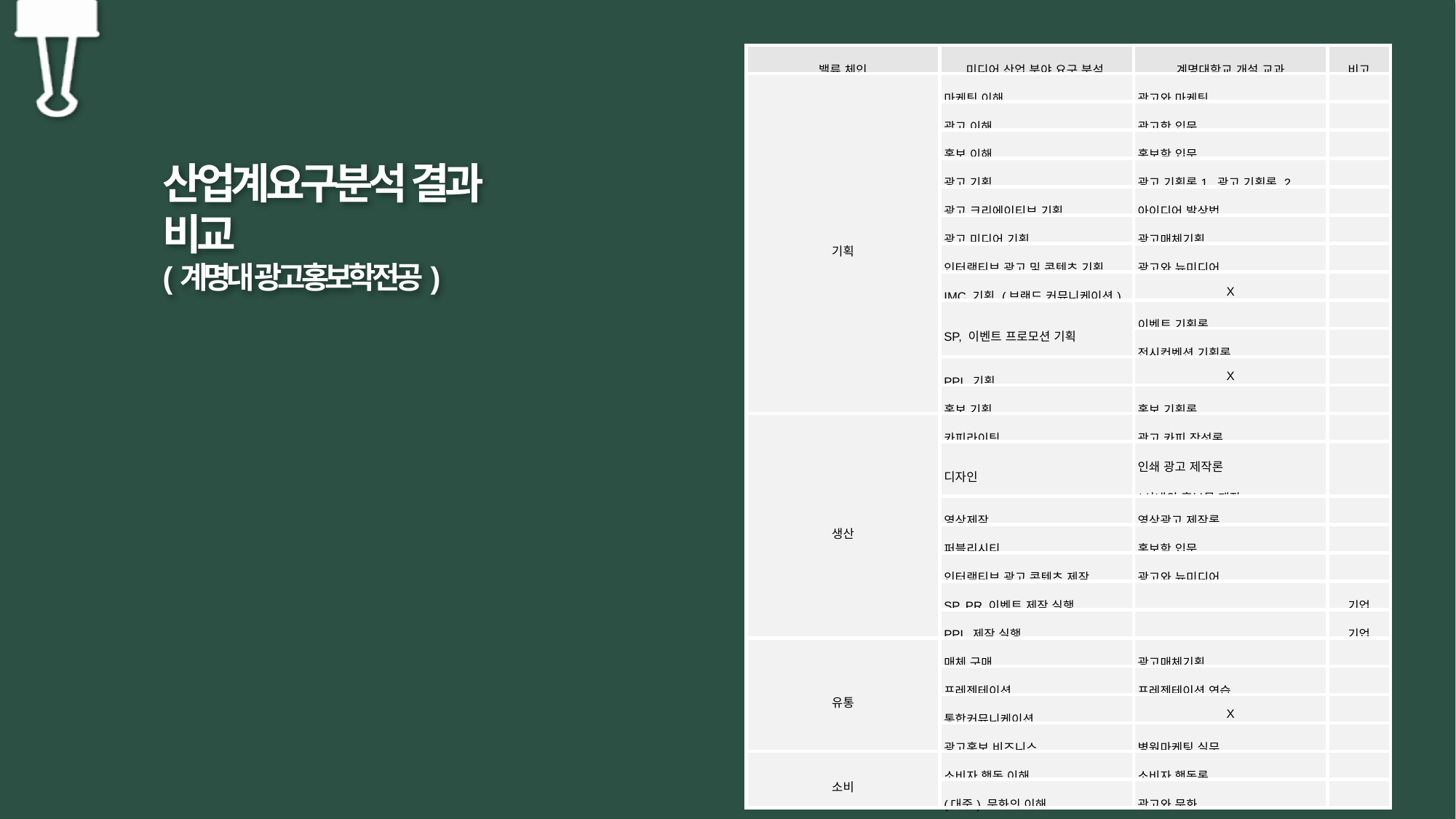

| 밸류 체인 | 미디어 산업 분야 요구 분석 | 계명대학교 개설 교과 | 비고 |
| --- | --- | --- | --- |
| 기획 | 마케팅 이해 | 광고와 마케팅 |  |
|  | 광고 이해 | 광고학 입문 |  |
|  | 홍보 이해 | 홍보학 입문 |  |
|  | 광고 기획 | 광고 기획론1, 광고 기획론 2 |  |
|  | 광고 크리에이티브 기획 | 아이디어 발상법 |  |
|  | 광고 미디어 기획 | 광고매체기획 |  |
|  | 인터랙티브 광고 및 콘텐츠 기획 | 광고와 뉴미디어 |  |
|  | IMC 기획 (브랜드 커뮤니케이션) | X |  |
|  | SP, 이벤트 프로모션 기획 | 이벤트 기획론 |  |
|  |  | 전시컨벤션 기획론 |  |
|  | PPL 기획 | X |  |
|  | 홍보 기획 | 홍보 기획론 |  |
| 생산 | 카피라이팅 | 광고 카피 작성론 |  |
|  | 디자인 | 인쇄 광고 제작론 /사내외 홍보물 제작 |  |
|  | 영상제작 | 영상광고 제작론 |  |
|  | 퍼블리시티 | 홍보학 입문 |  |
|  | 인터랙티브 광고 콘텐츠 제작 | 광고와 뉴미디어 |  |
|  | SP, PR 이벤트 제작 실행 |  | 기업 |
|  | PPL 제작 실행 |  | 기업 |
| 유통 | 매체 구매 | 광고매체기획 |  |
|  | 프레젠테이션 | 프레젠테이션 연습 |  |
|  | 통합커뮤니케이션 | X |  |
|  | 광고홍보 비즈니스 | 병원마케팅 실무 |  |
| 소비 | 소비자 행동 이해 | 소비자 행동론 |  |
|  | (대중) 문화의 이해 | 광고와 문화 |  |
산업계요구분석 결과 비교
(계명대 광고홍보학전공)